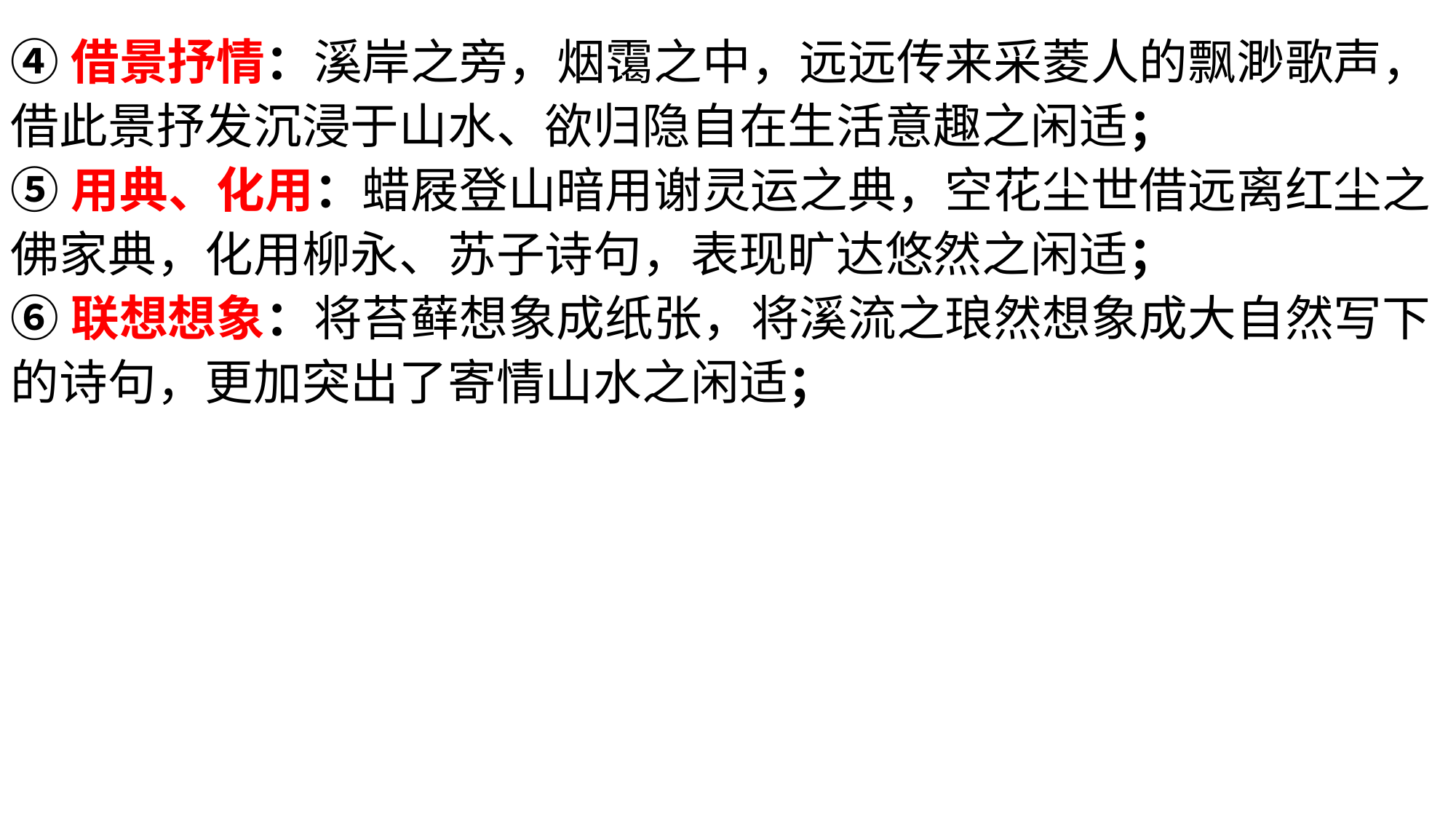

④借景抒情：溪岸之旁，烟霭之中，远远传来采菱人的飘渺歌声，借此景抒发沉浸于山水、欲归隐自在生活意趣之闲适；
⑤用典、化用：蜡屐登山暗用谢灵运之典，空花尘世借远离红尘之佛家典，化用柳永、苏子诗句，表现旷达悠然之闲适；
⑥联想想象：将苔藓想象成纸张，将溪流之琅然想象成大自然写下的诗句，更加突出了寄情山水之闲适；